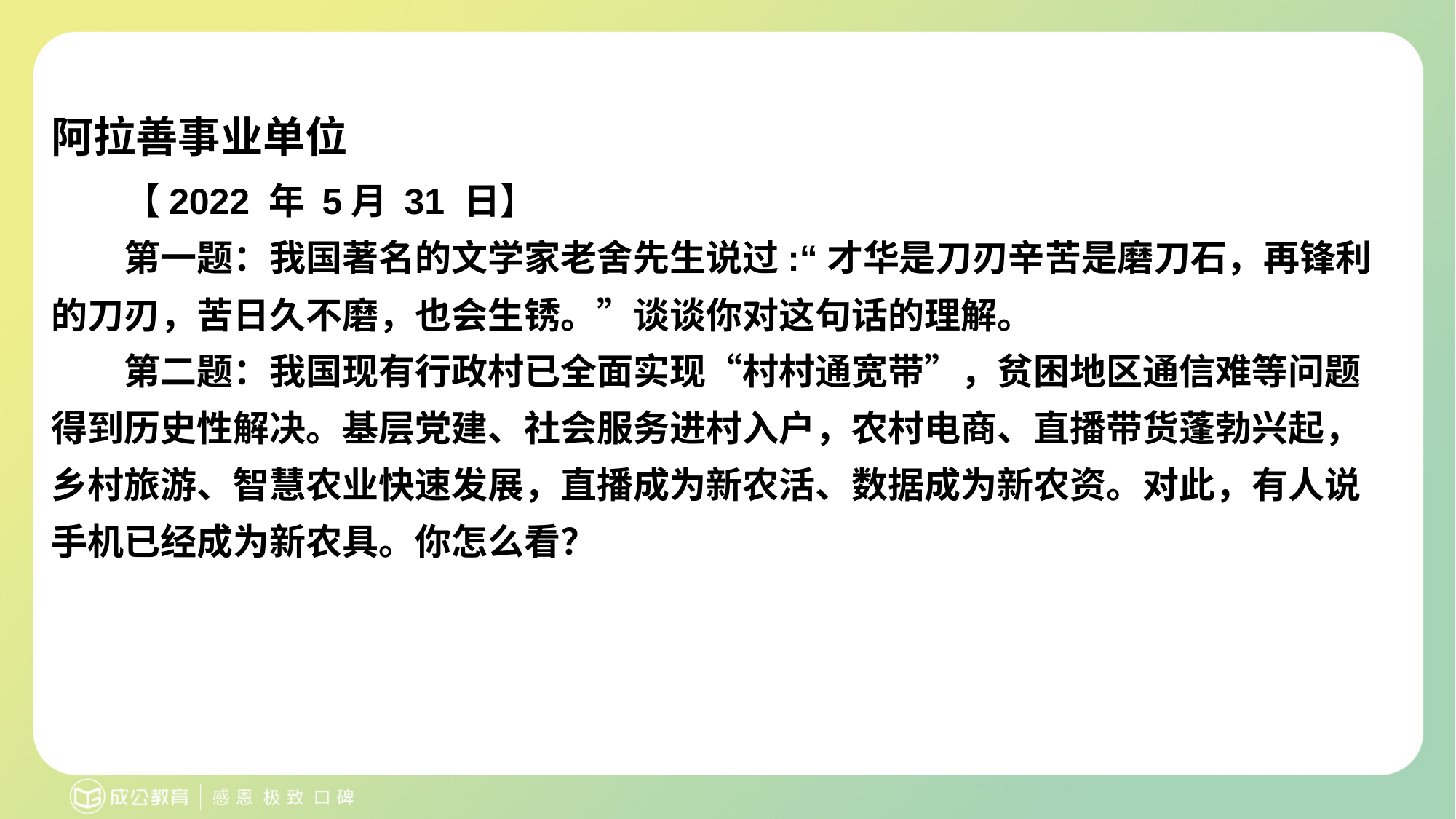

# 阿拉善事业单位
【2022 年 5月 31 日】
第一题：我国著名的文学家老舍先生说过:“才华是刀刃辛苦是磨刀石，再锋利的刀刃，苦日久不磨，也会生锈。”谈谈你对这句话的理解。
第二题：我国现有行政村已全面实现“村村通宽带”，贫困地区通信难等问题得到历史性解决。基层党建、社会服务进村入户，农村电商、直播带货蓬勃兴起，乡村旅游、智慧农业快速发展，直播成为新农活、数据成为新农资。对此，有人说手机已经成为新农具。你怎么看？